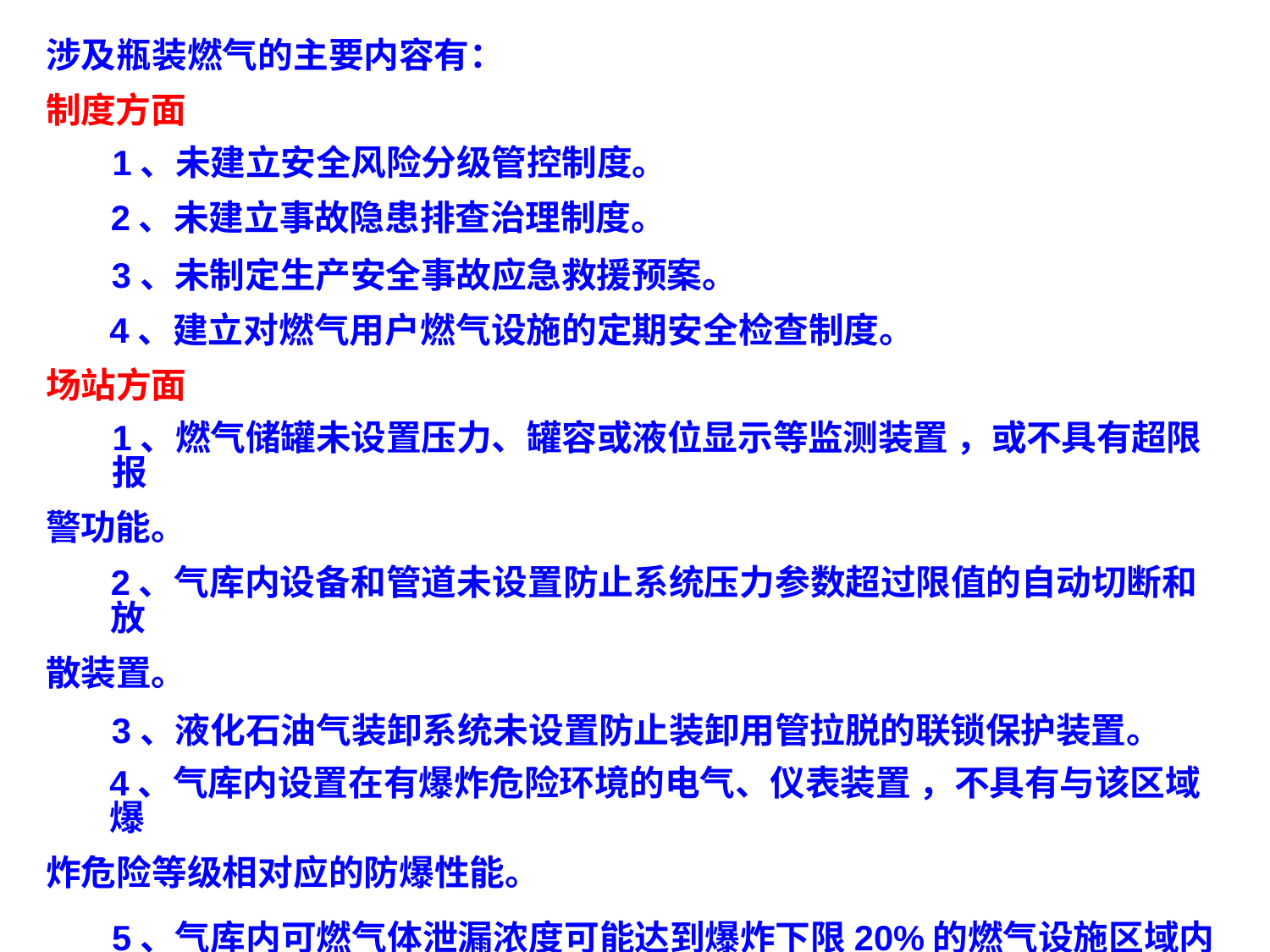

涉及瓶装燃气的主要内容有：
制度方面
1、未建立安全风险分级管控制度。
2、未建立事故隐患排查治理制度。
3、未制定生产安全事故应急救援预案。
4、建立对燃气用户燃气设施的定期安全检查制度。
场站方面
1、燃气储罐未设置压力、罐容或液位显示等监测装置 ，或不具有超限报
警功能。
2、气库内设备和管道未设置防止系统压力参数超过限值的自动切断和放
散装置。
3、液化石油气装卸系统未设置防止装卸用管拉脱的联锁保护装置。
4、气库内设置在有爆炸危险环境的电气、仪表装置 ，不具有与该区域爆
炸危险等级相对应的防爆性能。

5、气库内可燃气体泄漏浓度可能达到爆炸下限20%的燃气设施区域内或 建（构）筑物内 ，未设置固定式可燃气体浓度报警装置。